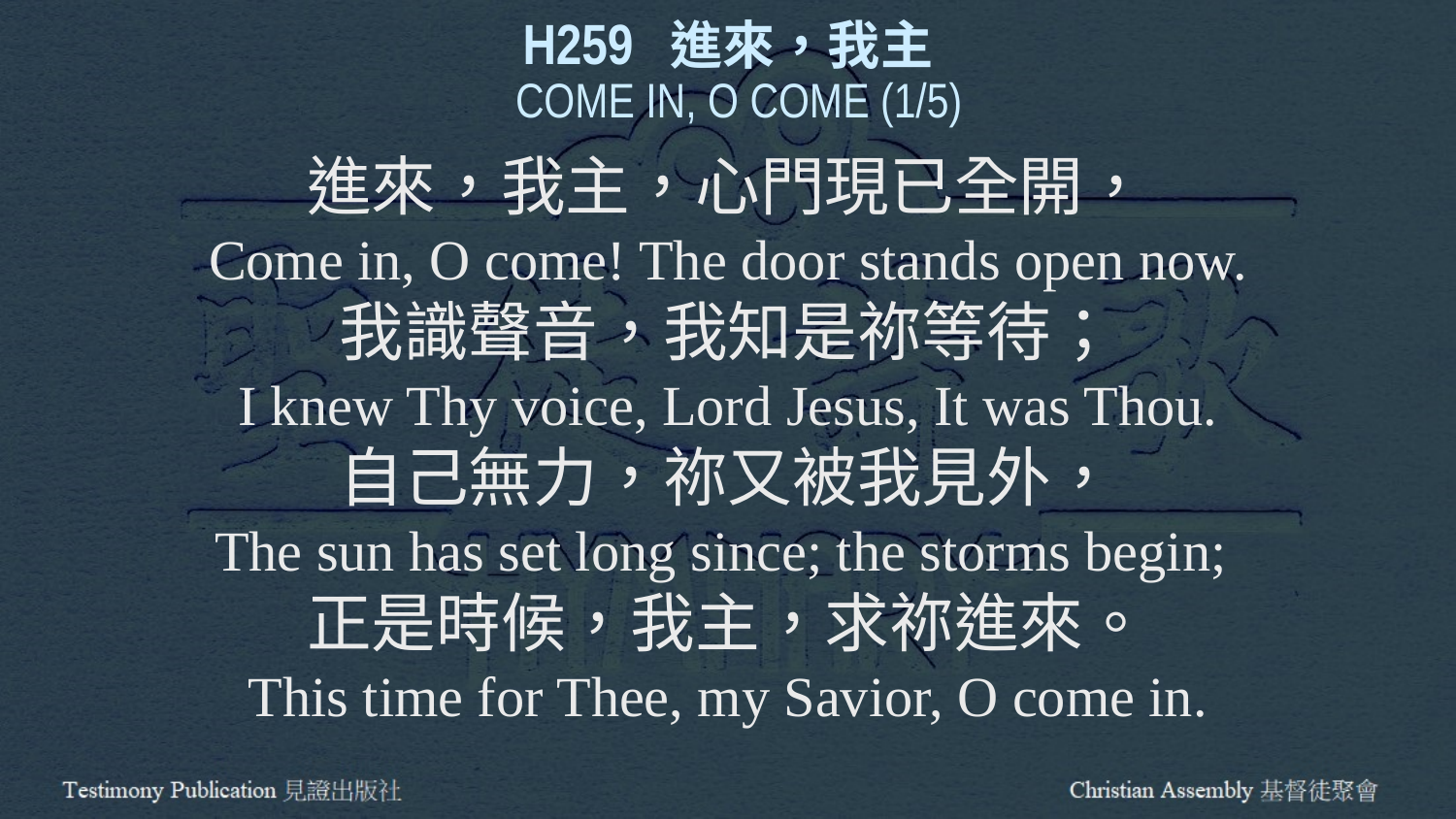

H259  進來，我主
 COME IN, O COME (1/5)
進來，我主，心門現已全開，
Come in, O come! The door stands open now.
我識聲音，我知是祢等待；
I knew Thy voice, Lord Jesus, It was Thou.
自己無力，祢又被我見外，
The sun has set long since; the storms begin;
正是時候，我主，求祢進來。
This time for Thee, my Savior, O come in.